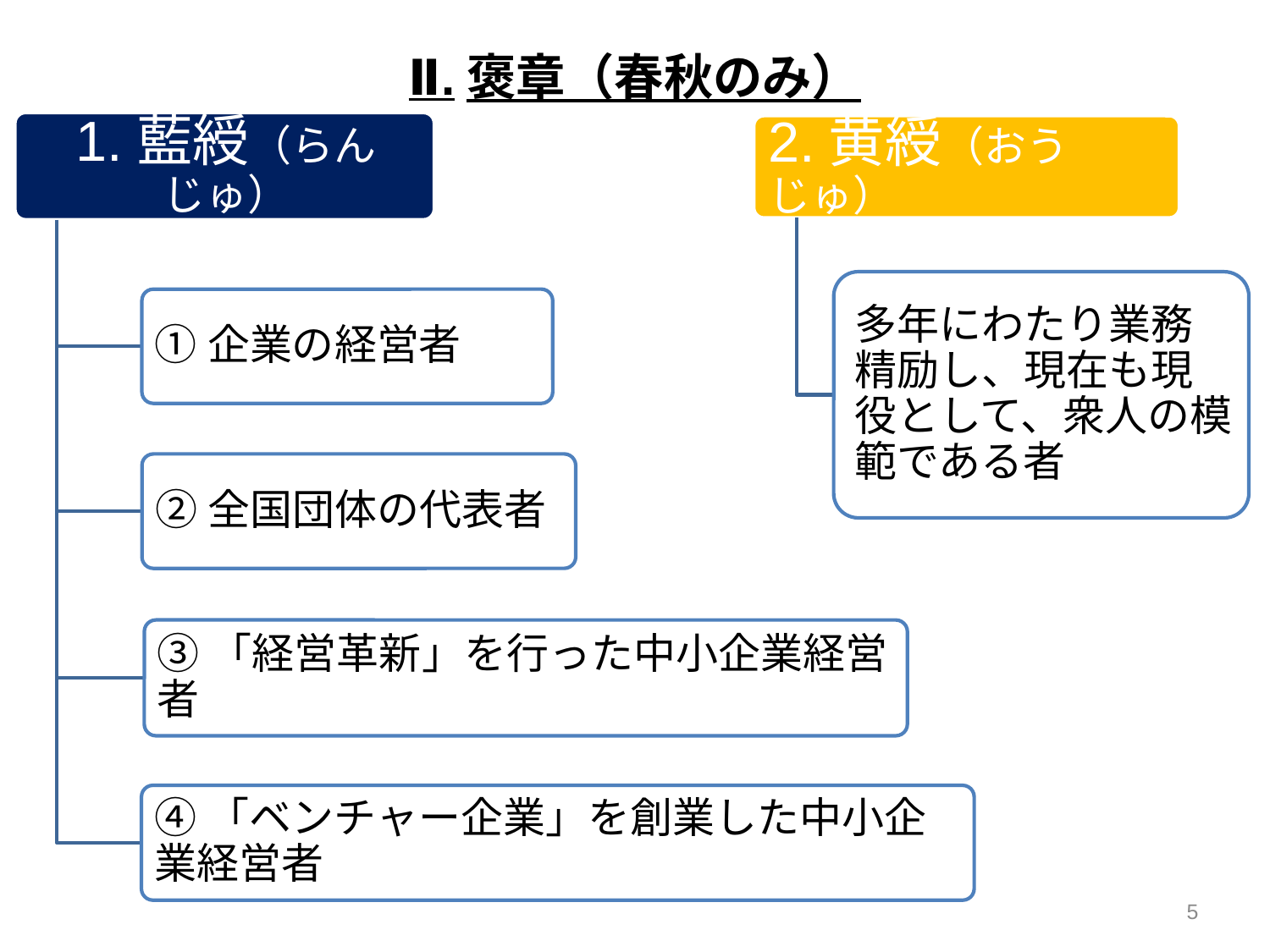

Ⅱ.褒章（春秋のみ）
1.藍綬（らんじゅ）
①企業の経営者
②全国団体の代表者
③「経営革新」を行った中小企業経営者
④「ベンチャー企業」を創業した中小企業経営者
2.黄綬（おうじゅ）
多年にわたり業務精励し、現在も現役として、衆人の模範である者
5